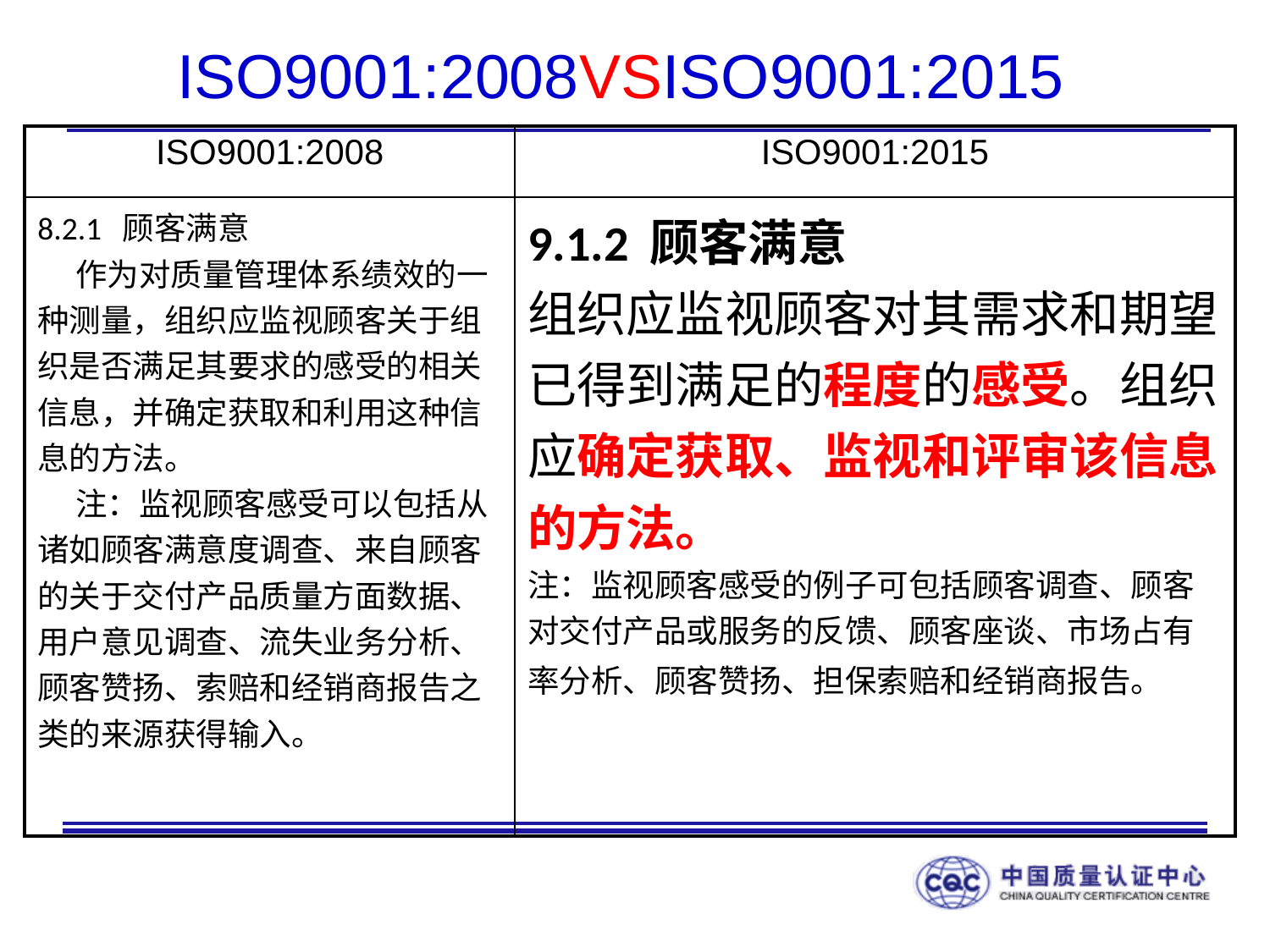

# ISO9001:2008VSISO9001:2015
| ISO9001:2008 | ISO9001:2015 |
| --- | --- |
| 8.2.1 顾客满意 作为对质量管理体系绩效的一种测量，组织应监视顾客关于组织是否满足其要求的感受的相关信息，并确定获取和利用这种信息的方法。 注：监视顾客感受可以包括从诸如顾客满意度调查、来自顾客的关于交付产品质量方面数据、用户意见调查、流失业务分析、顾客赞扬、索赔和经销商报告之类的来源获得输入。 | 9.1.2 顾客满意 组织应监视顾客对其需求和期望已得到满足的程度的感受。组织应确定获取、监视和评审该信息的方法。 注：监视顾客感受的例子可包括顾客调查、顾客对交付产品或服务的反馈、顾客座谈、市场占有率分析、顾客赞扬、担保索赔和经销商报告。 |
220